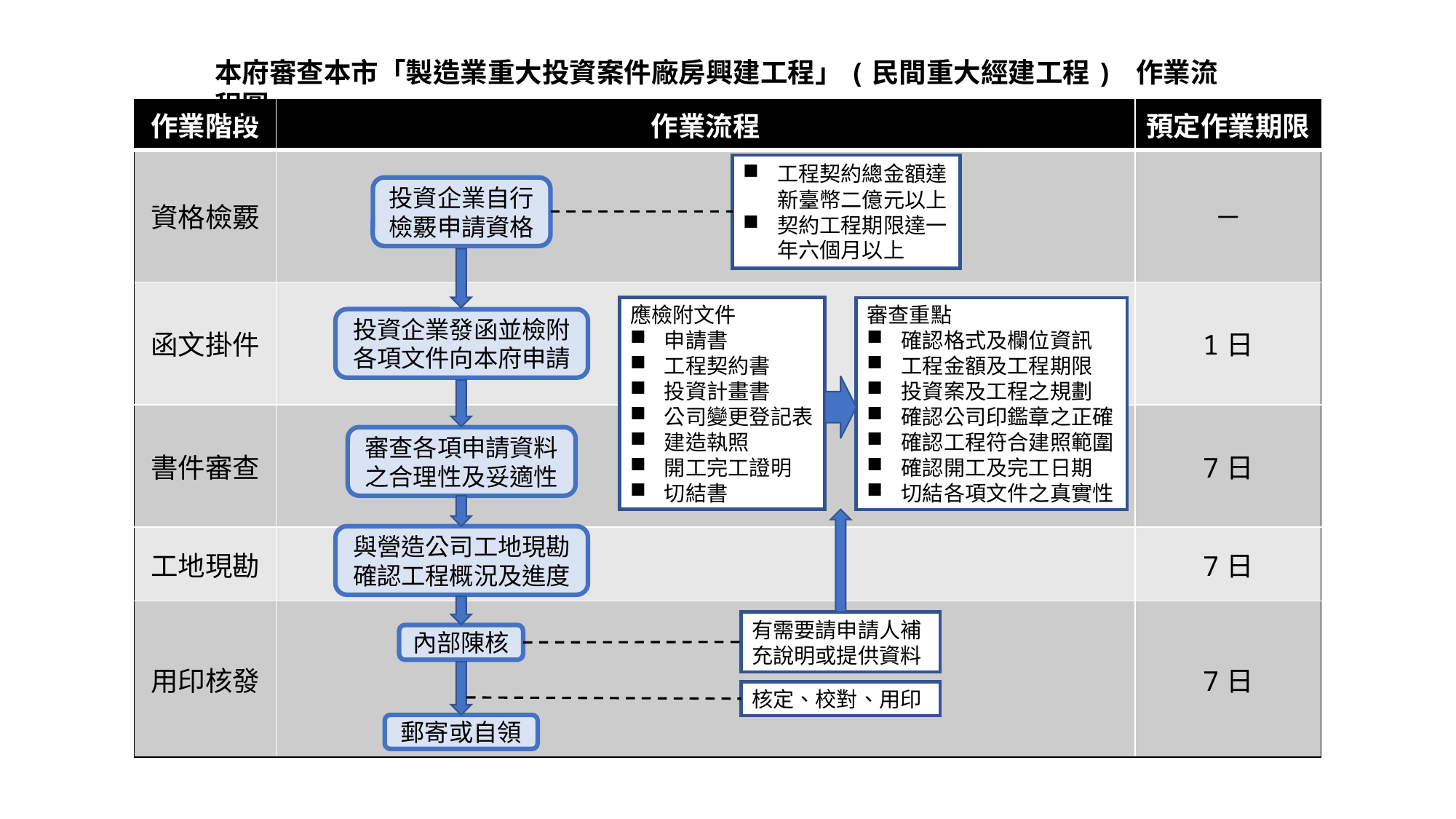

本府審查本市「製造業重大投資案件廠房興建工程」(民間重大經建工程) 作業流程圖
| 作業階段 | 作業流程 | 預定作業期限 |
| --- | --- | --- |
| 資格檢覈 |  | － |
| 函文掛件 |  | 1日 |
| 書件審查 |  | 7日 |
| 工地現勘 |  | 7日 |
| 用印核發 |  | 7日 |
工程契約總金額達新臺幣二億元以上
契約工程期限達一年六個月以上
投資企業自行檢覈申請資格

應檢附文件
申請書
工程契約書
投資計畫書
公司變更登記表
建造執照
開工完工證明
切結書
審查重點
確認格式及欄位資訊
工程金額及工程期限
投資案及工程之規劃
確認公司印鑑章之正確
確認工程符合建照範圍
確認開工及完工日期
切結各項文件之真實性
投資企業發函並檢附各項文件向本府申請

審查各項申請資料之合理性及妥適性

與營造公司工地現勘確認工程概況及進度

有需要請申請人補充說明或提供資料
內部陳核

核定、校對、用印
郵寄或自領